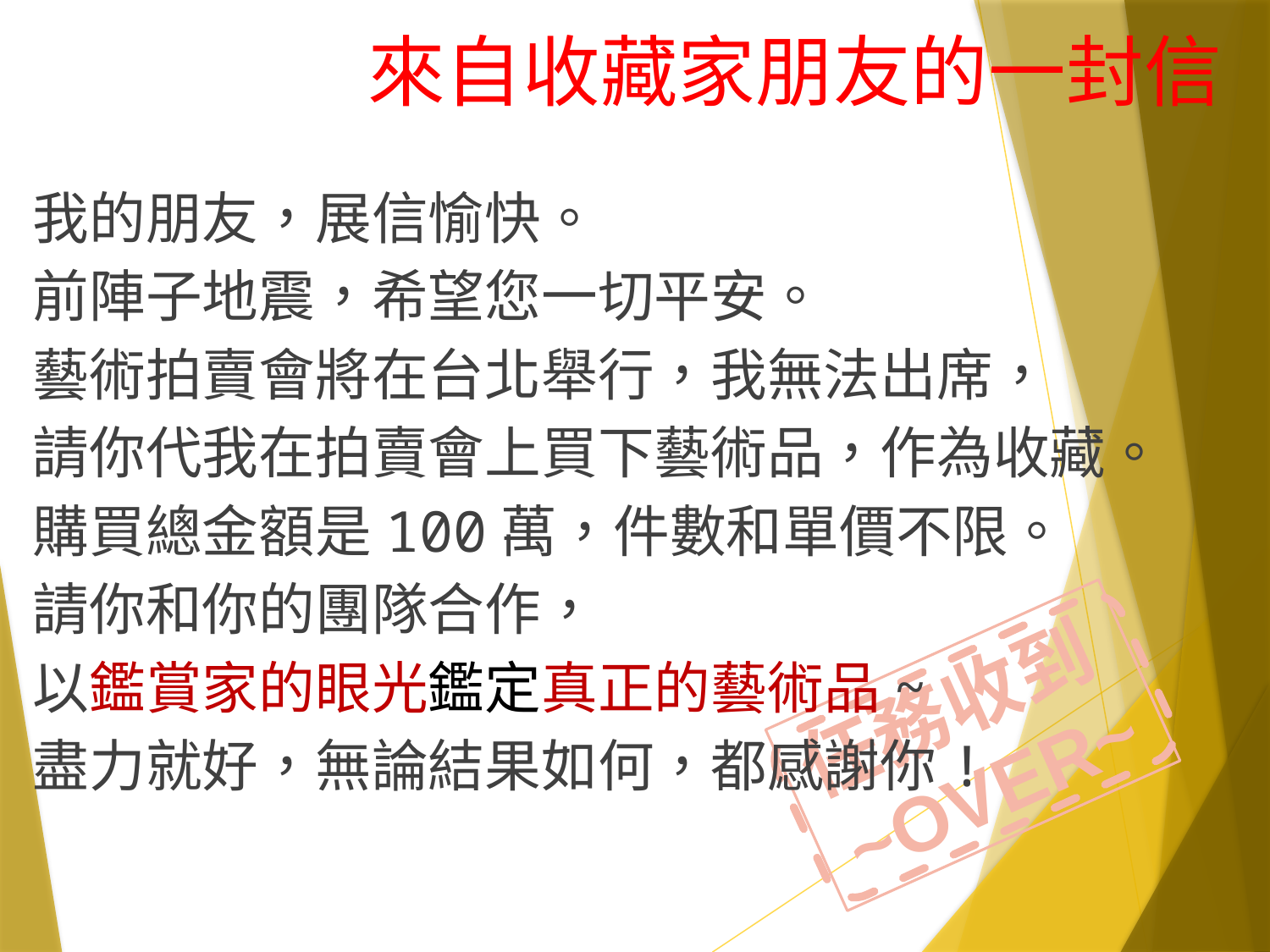

來自收藏家朋友的一封信
我的朋友，展信愉快。
前陣子地震，希望您一切平安。
藝術拍賣會將在台北舉行，我無法出席，
請你代我在拍賣會上買下藝術品，作為收藏。
購買總金額是100萬，件數和單價不限。
請你和你的團隊合作，
以鑑賞家的眼光鑑定真正的藝術品~
盡力就好，無論結果如何，都感謝你!

任務收到~OVER~